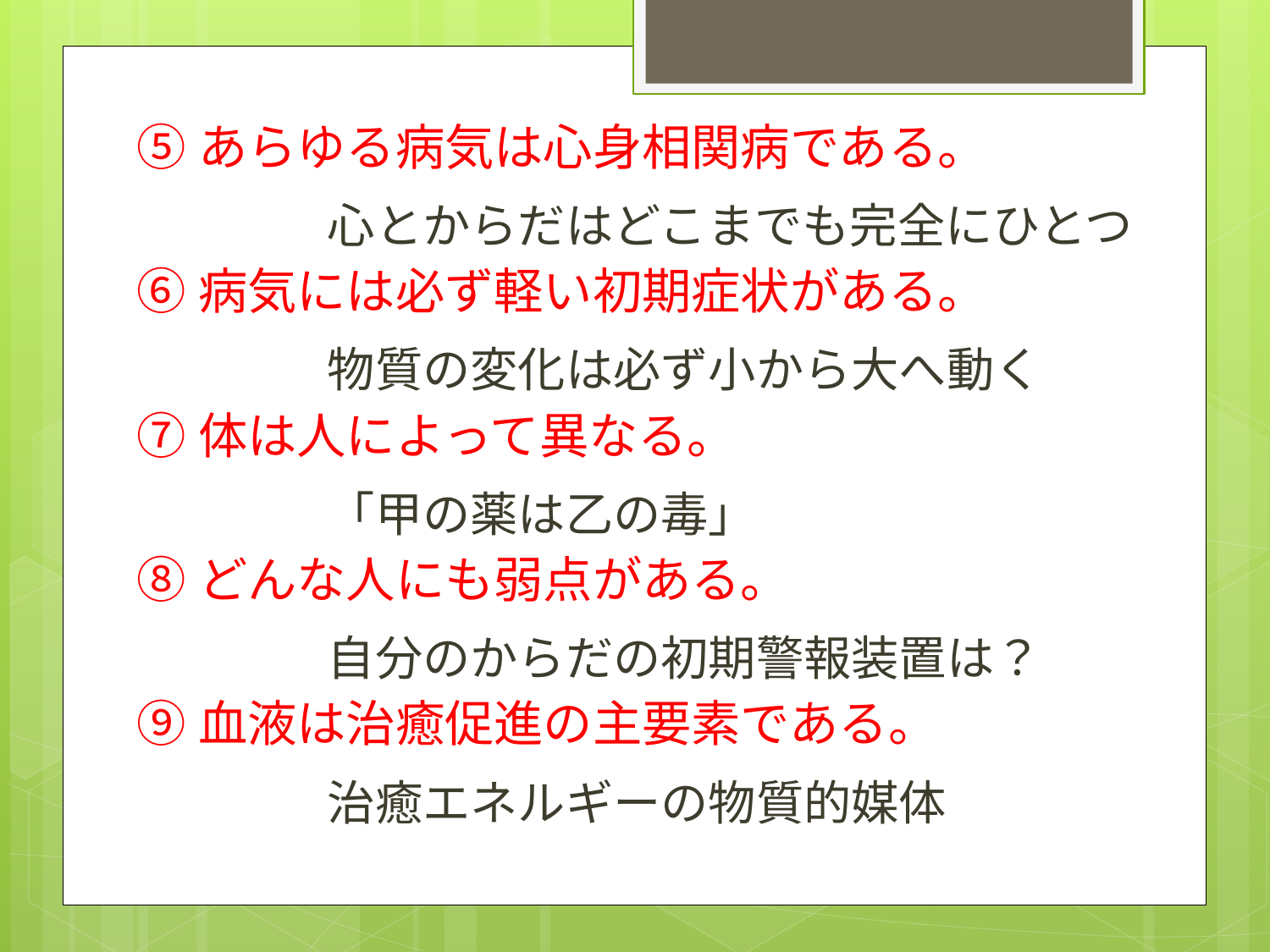

⑤あらゆる病気は心身相関病である。
　　　心とからだはどこまでも完全にひとつ
⑥病気には必ず軽い初期症状がある。
　　　物質の変化は必ず小から大へ動く
⑦体は人によって異なる。
　　　「甲の薬は乙の毒」
⑧どんな人にも弱点がある。
　　　自分のからだの初期警報装置は？
⑨血液は治癒促進の主要素である。
　　　治癒エネルギーの物質的媒体